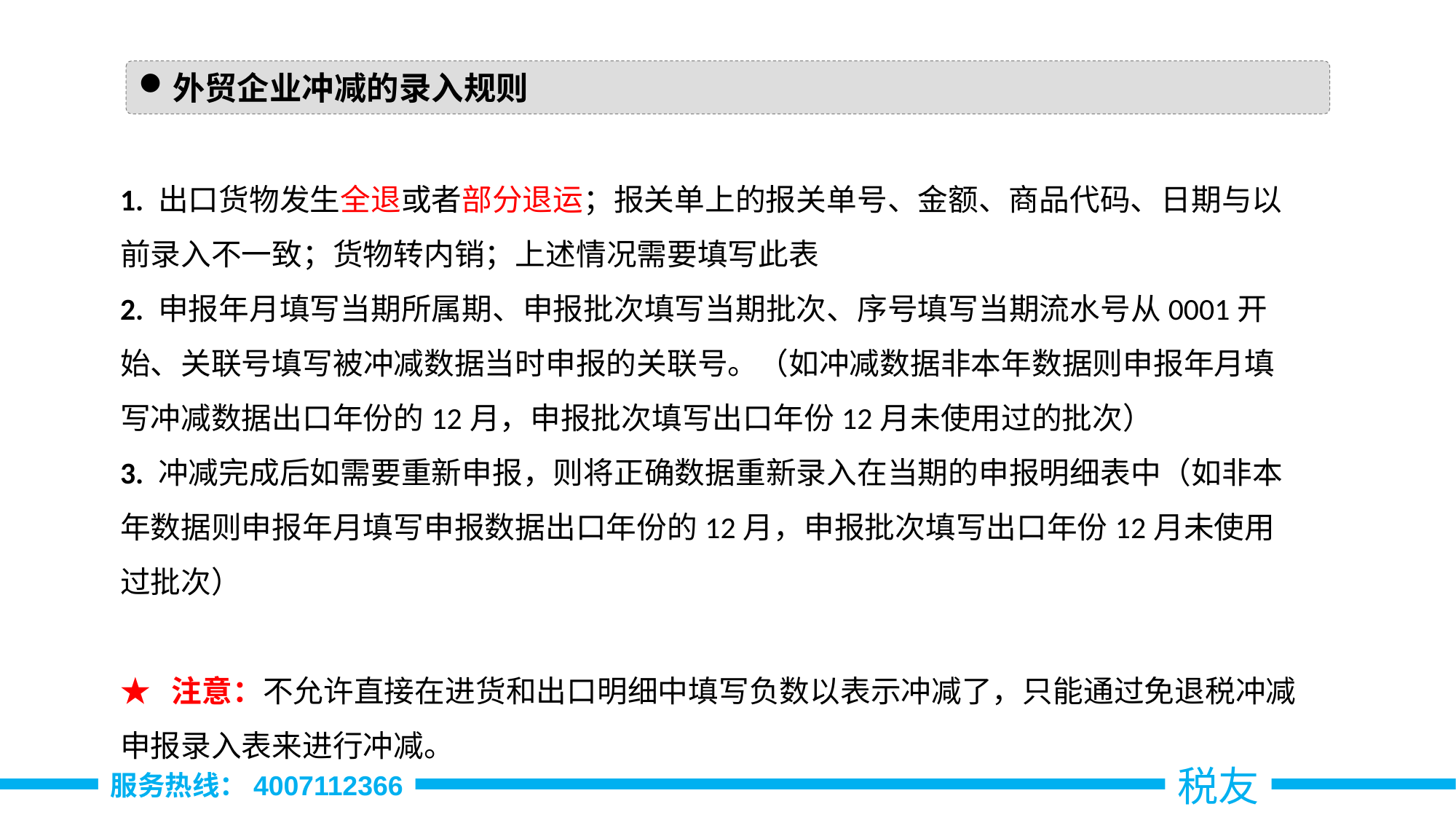

外贸企业冲减的录入规则
1. 出口货物发生全退或者部分退运；报关单上的报关单号、金额、商品代码、日期与以前录入不一致；货物转内销；上述情况需要填写此表
2. 申报年月填写当期所属期、申报批次填写当期批次、序号填写当期流水号从0001开始、关联号填写被冲减数据当时申报的关联号。（如冲减数据非本年数据则申报年月填写冲减数据出口年份的12月，申报批次填写出口年份12月未使用过的批次）
3. 冲减完成后如需要重新申报，则将正确数据重新录入在当期的申报明细表中（如非本年数据则申报年月填写申报数据出口年份的12月，申报批次填写出口年份12月未使用过批次）

★  注意：不允许直接在进货和出口明细中填写负数以表示冲减了，只能通过免退税冲减申报录入表来进行冲减。